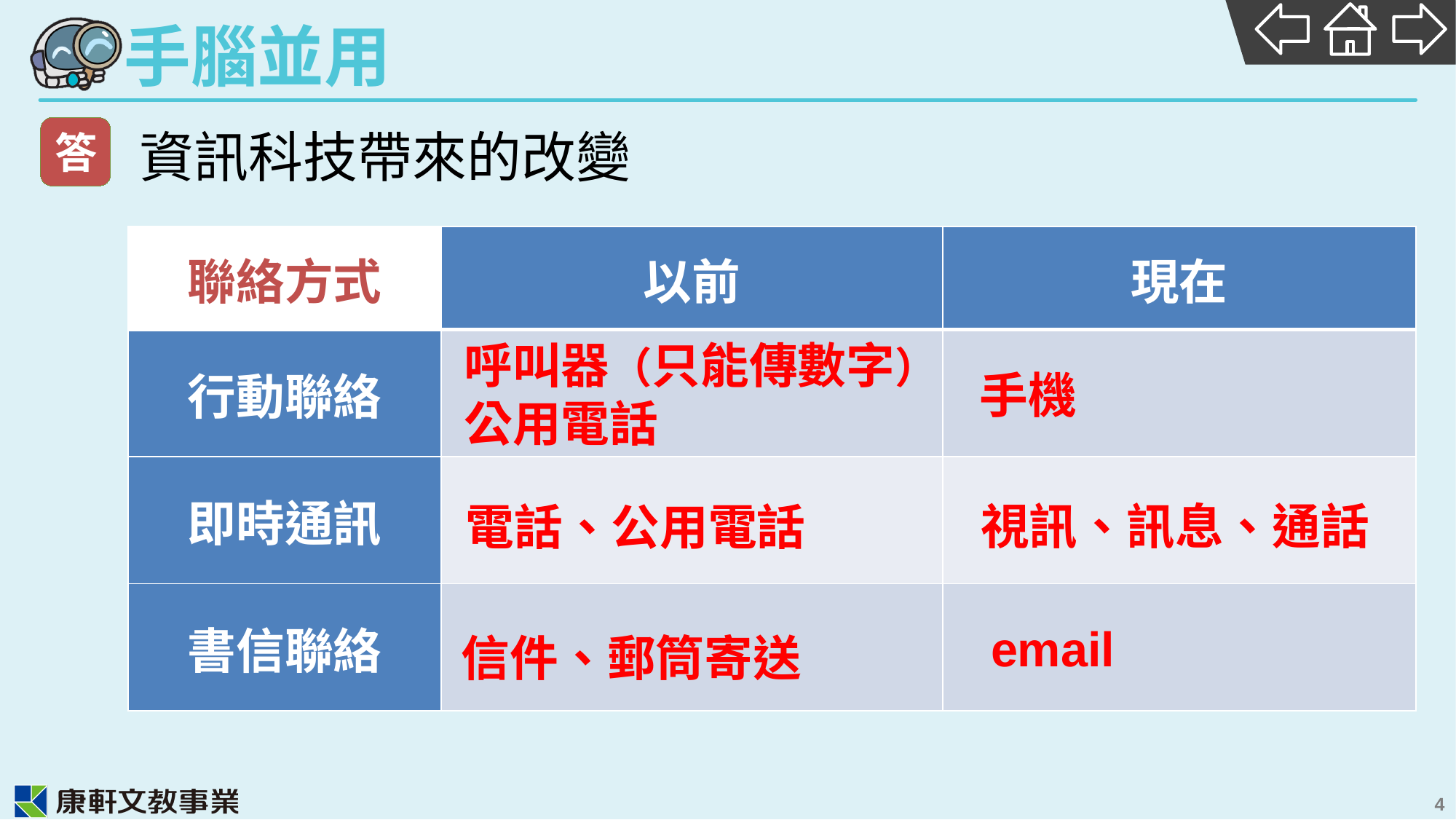

答
資訊科技帶來的改變
| 聯絡方式 | 以前 | 現在 |
| --- | --- | --- |
| 行動聯絡 |  |  |
| 即時通訊 |  |  |
| 書信聯絡 |  |  |
呼叫器（只能傳數字）
公用電話
手機
視訊、訊息、通話
電話、公用電話
email
信件、郵筒寄送
4